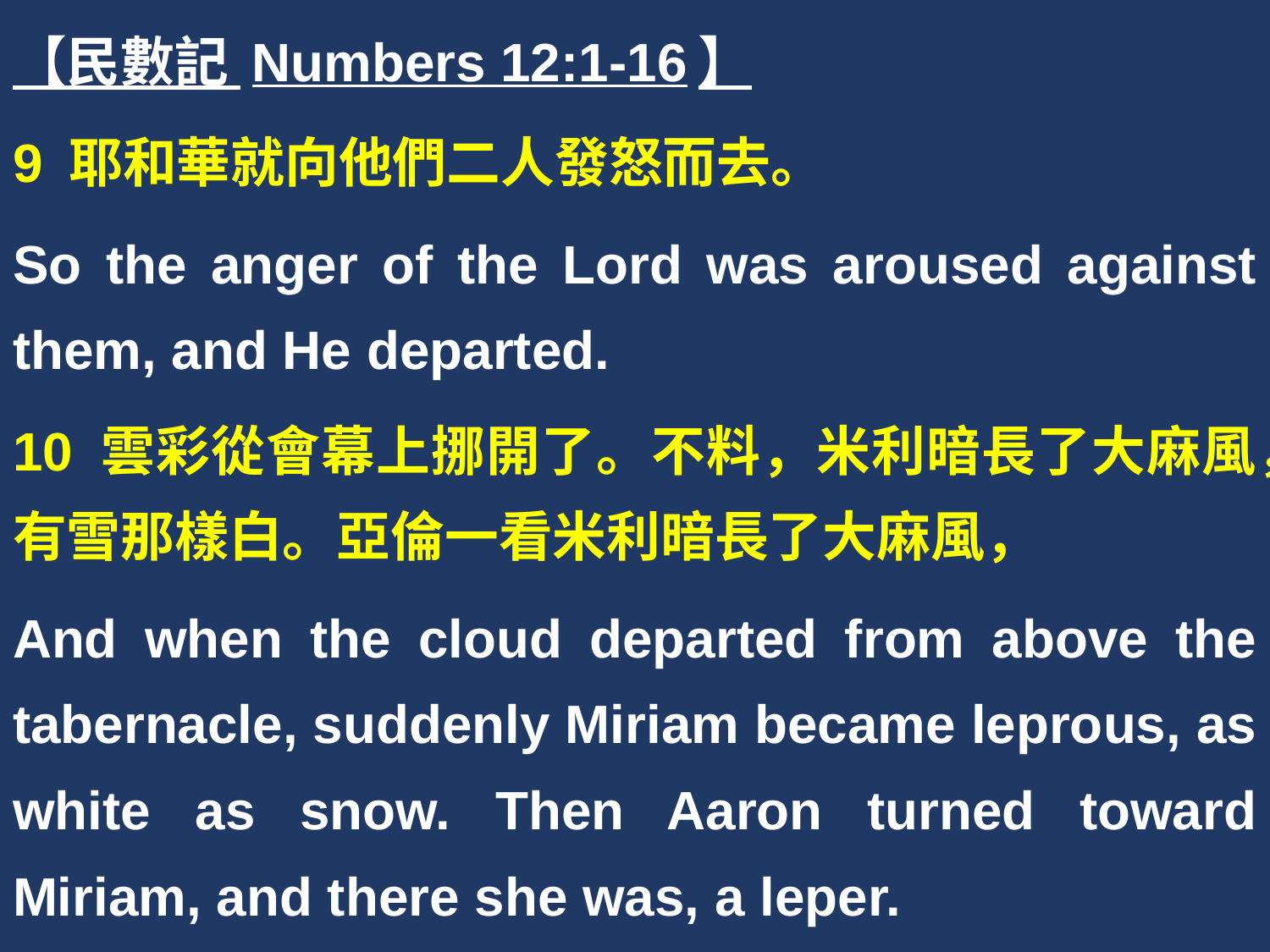

【民數記 Numbers 12:1-16】
9 耶和華就向他們二人發怒而去。
So the anger of the Lord was aroused against them, and He departed.
10 雲彩從會幕上挪開了。不料，米利暗長了大麻風，有雪那樣白。亞倫一看米利暗長了大麻風，
And when the cloud departed from above the tabernacle, suddenly Miriam became leprous, as white as snow. Then Aaron turned toward Miriam, and there she was, a leper.